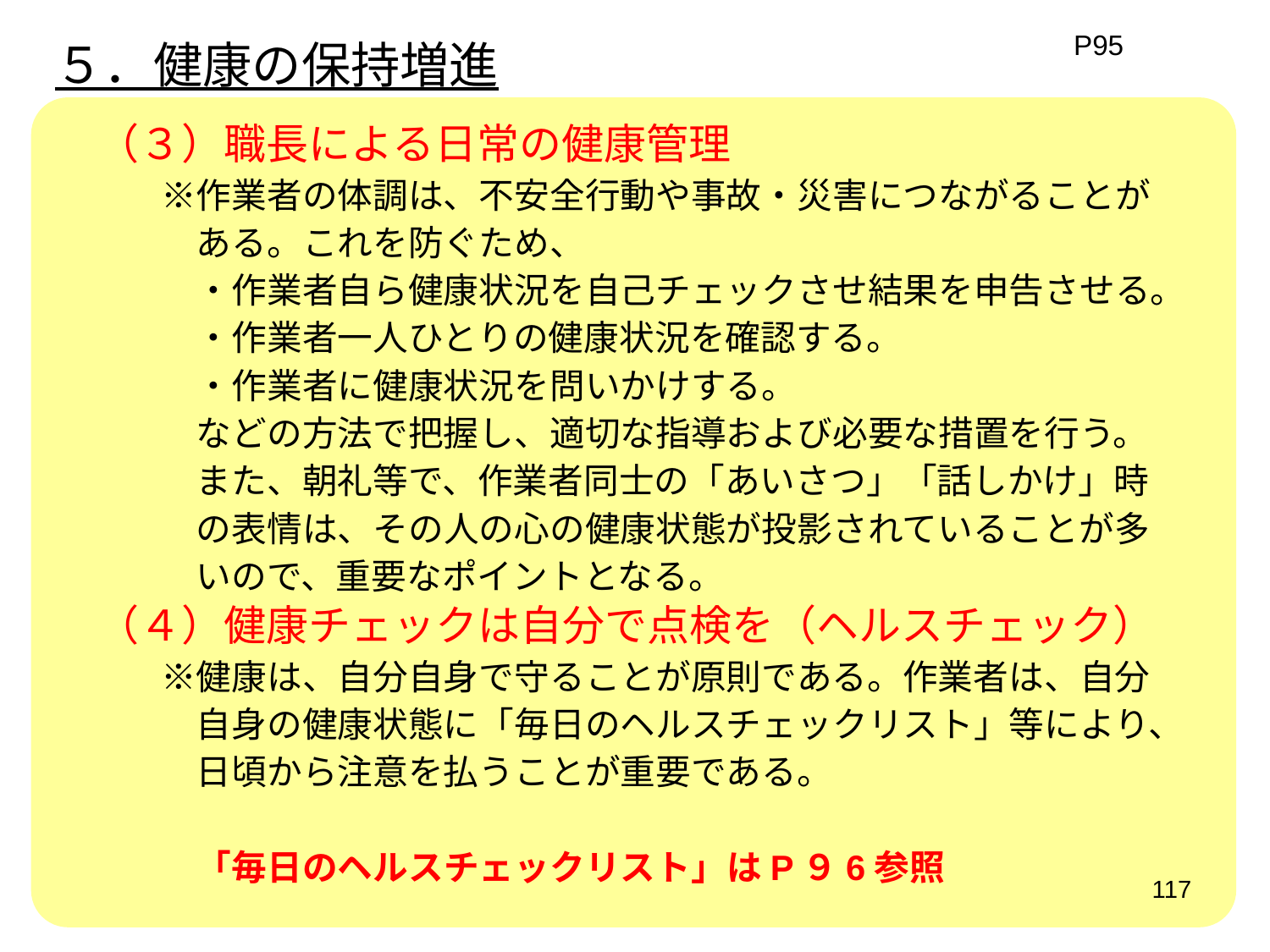

P95
５．健康の保持増進
　（３）職長による日常の健康管理
　　　※作業者の体調は、不安全行動や事故・災害につながることが
　　　　ある。これを防ぐため、
　　　　・作業者自ら健康状況を自己チェックさせ結果を申告させる。
　　　　・作業者一人ひとりの健康状況を確認する。
　　　　・作業者に健康状況を問いかけする。
　　　　などの方法で把握し、適切な指導および必要な措置を行う。
　　　　また、朝礼等で、作業者同士の「あいさつ」「話しかけ」時
　　　　の表情は、その人の心の健康状態が投影されていることが多
　　　　いので、重要なポイントとなる。
　（４）健康チェックは自分で点検を（ヘルスチェック）
　　　※健康は、自分自身で守ることが原則である。作業者は、自分
　　　　自身の健康状態に「毎日のヘルスチェックリスト」等により、
　　　　日頃から注意を払うことが重要である。

　　　　「毎日のヘルスチェックリスト」はP９6参照
117